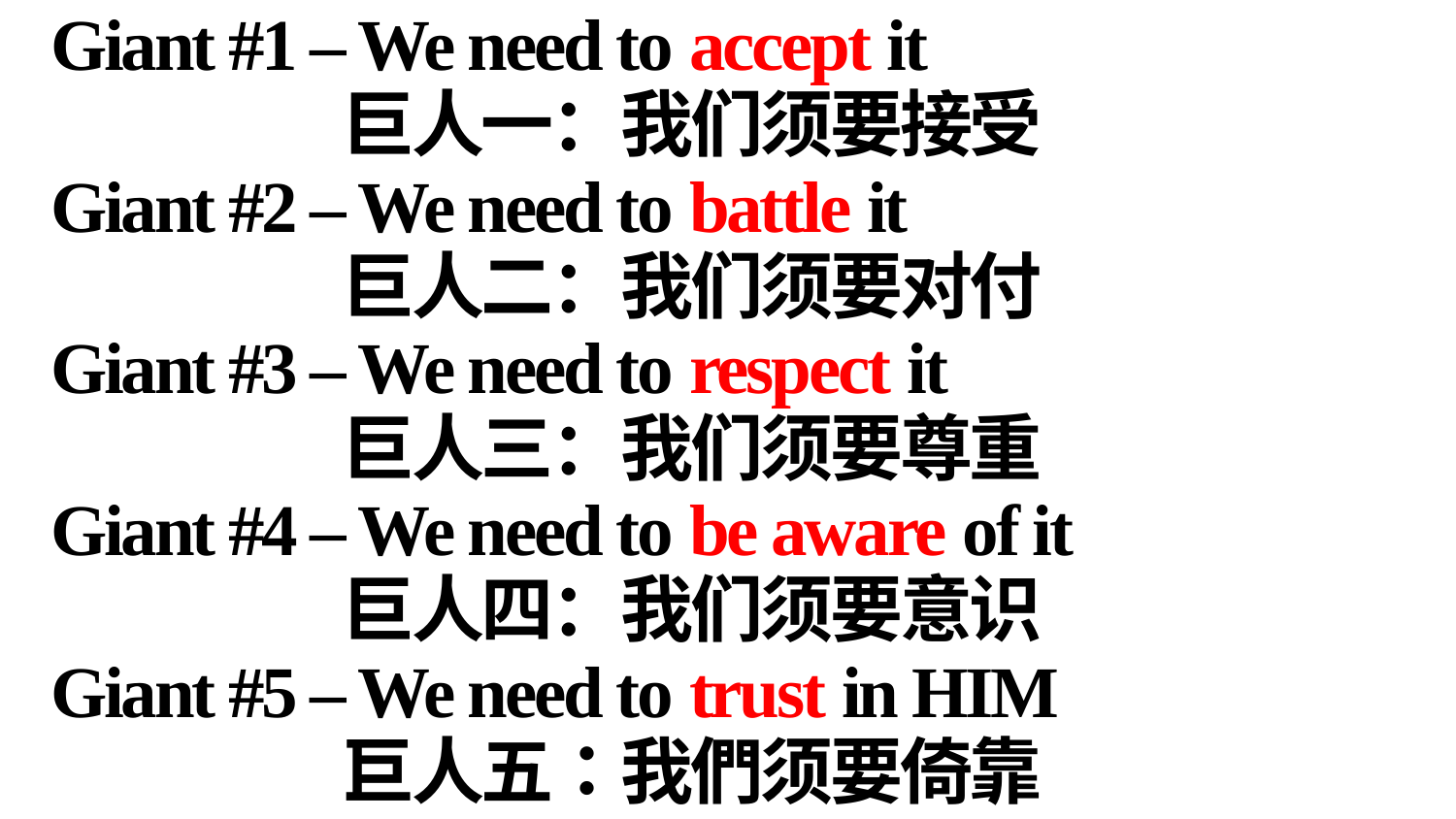

Giant #1 – We need to accept it
		巨人一：我们须要接受
Giant #2 – We need to battle it
		巨人二：我们须要对付
Giant #3 – We need to respect it
		巨人三：我们须要尊重
Giant #4 – We need to be aware of it
		巨人四：我们须要意识
Giant #5 – We need to trust in HIM
		巨人五：我們须要倚靠